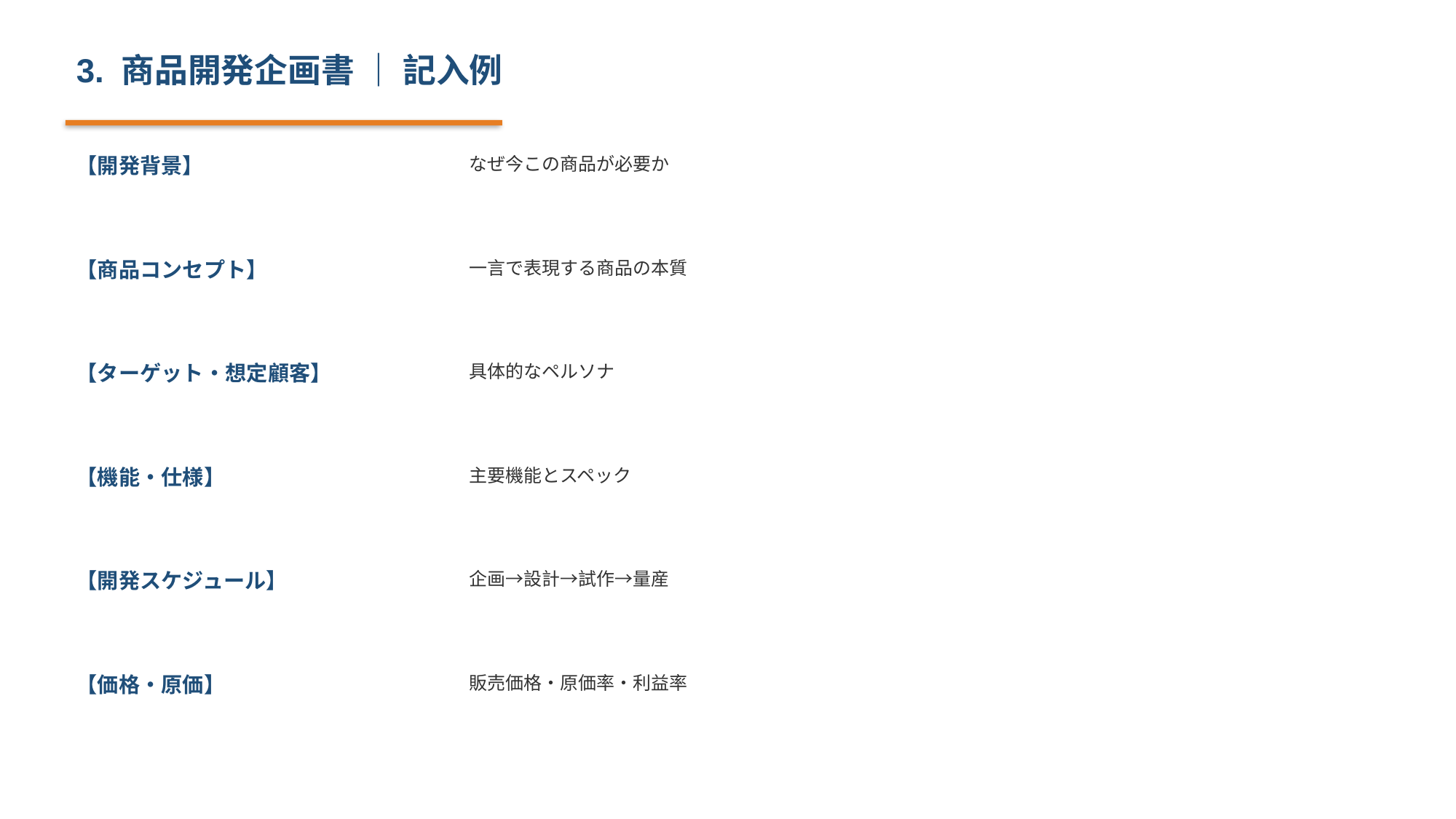

3. 商品開発企画書 ｜ 記入例

【開発背景】
なぜ今この商品が必要か
【商品コンセプト】
一言で表現する商品の本質
【ターゲット・想定顧客】
具体的なペルソナ
【機能・仕様】
主要機能とスペック
【開発スケジュール】
企画→設計→試作→量産
【価格・原価】
販売価格・原価率・利益率